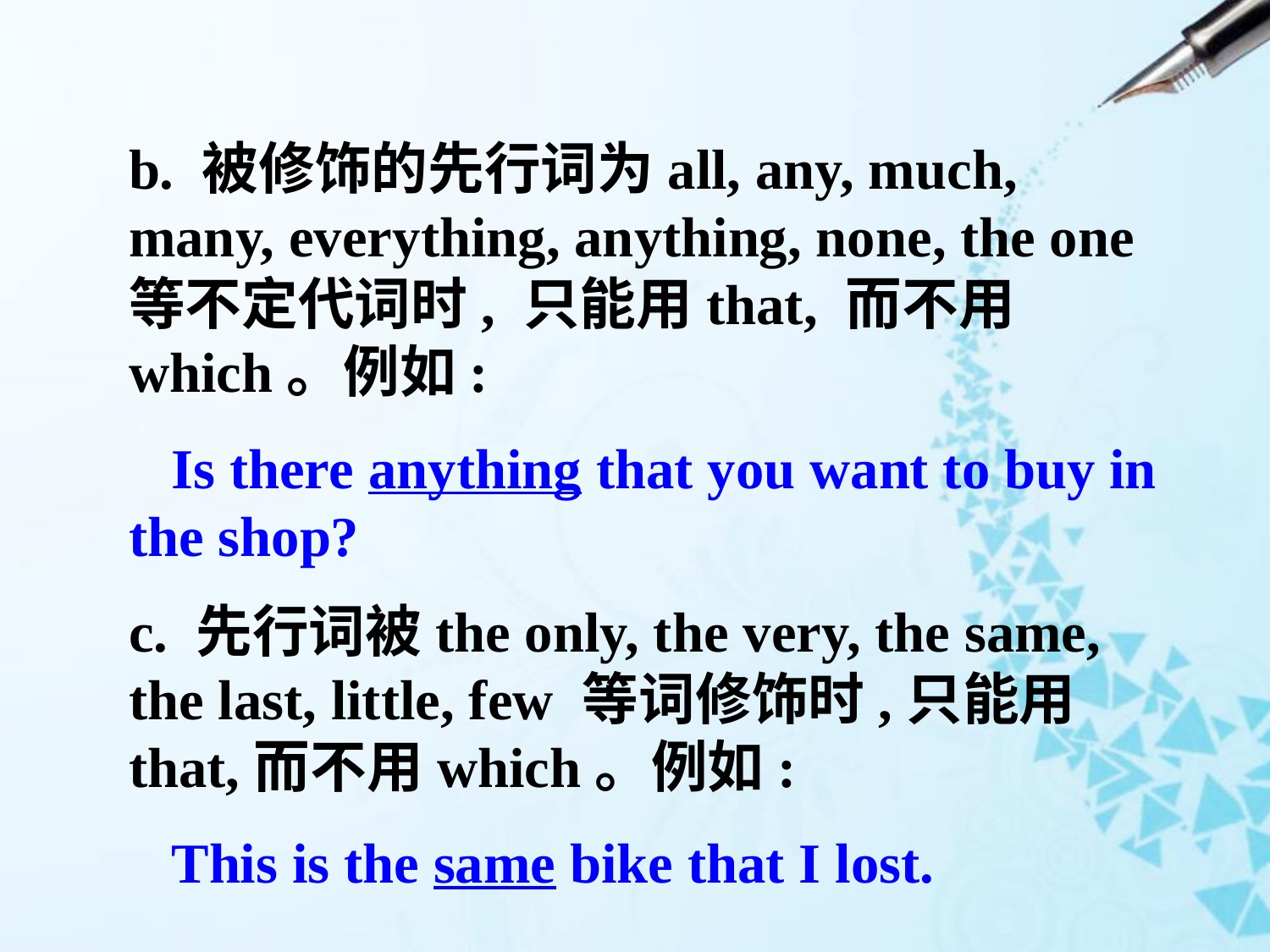

b. 被修饰的先行词为all, any, much, many, everything, anything, none, the one等不定代词时, 只能用that, 而不用which。例如:
   Is there anything that you want to buy in the shop?
c. 先行词被the only, the very, the same, the last, little, few 等词修饰时,只能用that,而不用which。例如:
   This is the same bike that I lost.